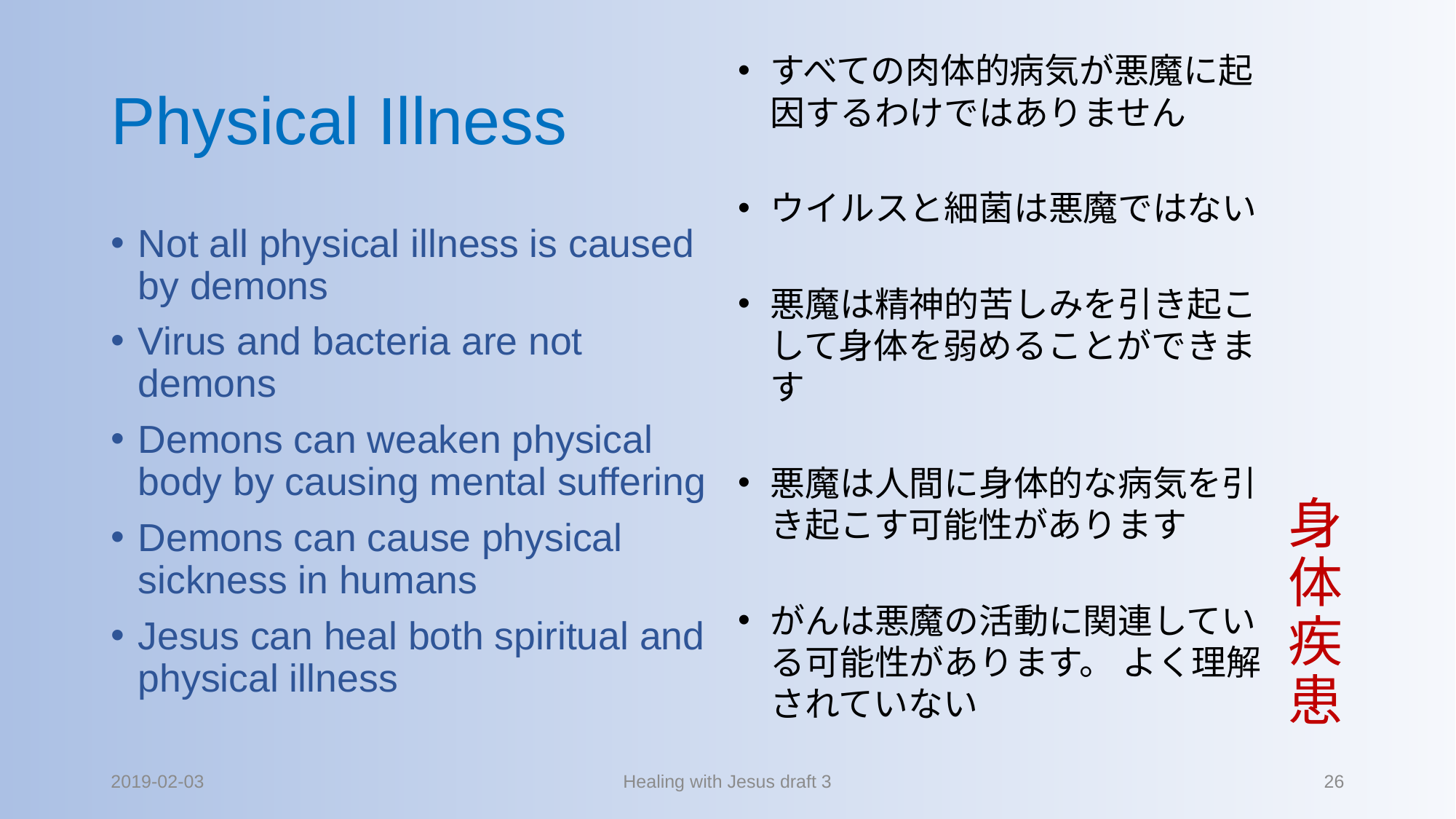

# Physical Illness
すべての肉体的病気が悪魔に起因するわけではありません
ウイルスと細菌は悪魔ではない
悪魔は精神的苦しみを引き起こして身体を弱めることができます
悪魔は人間に身体的な病気を引き起こす可能性があります
がんは悪魔の活動に関連している可能性があります。 よく理解されていない
身体疾患
Not all physical illness is caused by demons
Virus and bacteria are not demons
Demons can weaken physical body by causing mental suffering
Demons can cause physical sickness in humans
Jesus can heal both spiritual and physical illness
2019-02-03
Healing with Jesus draft 3
26